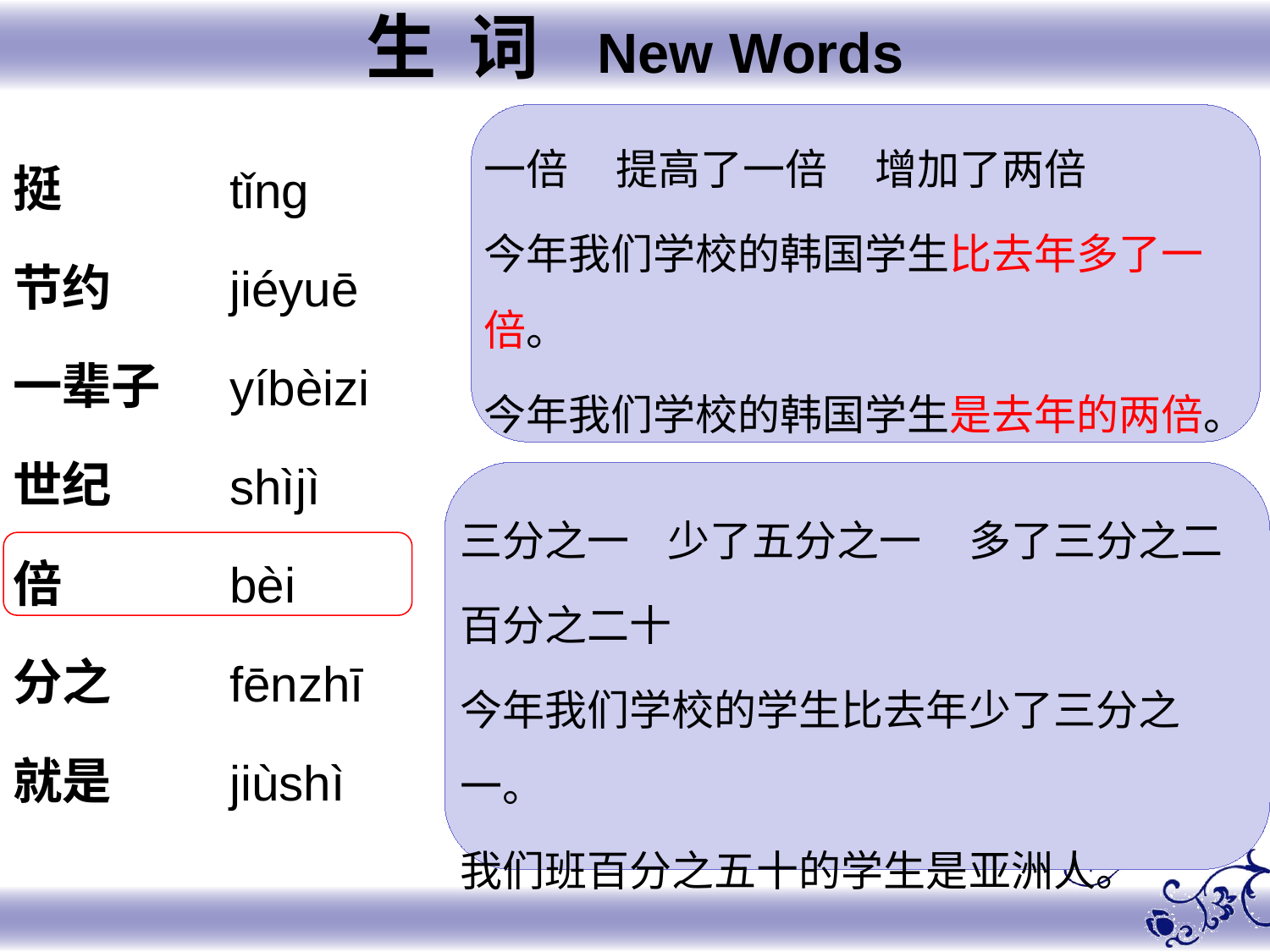

生  词   New Words

一倍     提高了一倍     增加了两倍
今年我们学校的韩国学生比去年多了一倍。
今年我们学校的韩国学生是去年的两倍。

挺
节约
一辈子
世纪
倍
分之
就是
tǐng
jiéyuē
yíbèizi
shìjì
bèi
fēnzhī
jiùshì

三分之一    少了五分之一     多了三分之二
百分之二十
今年我们学校的学生比去年少了三分之一。
我们班百分之五十的学生是亚洲人。